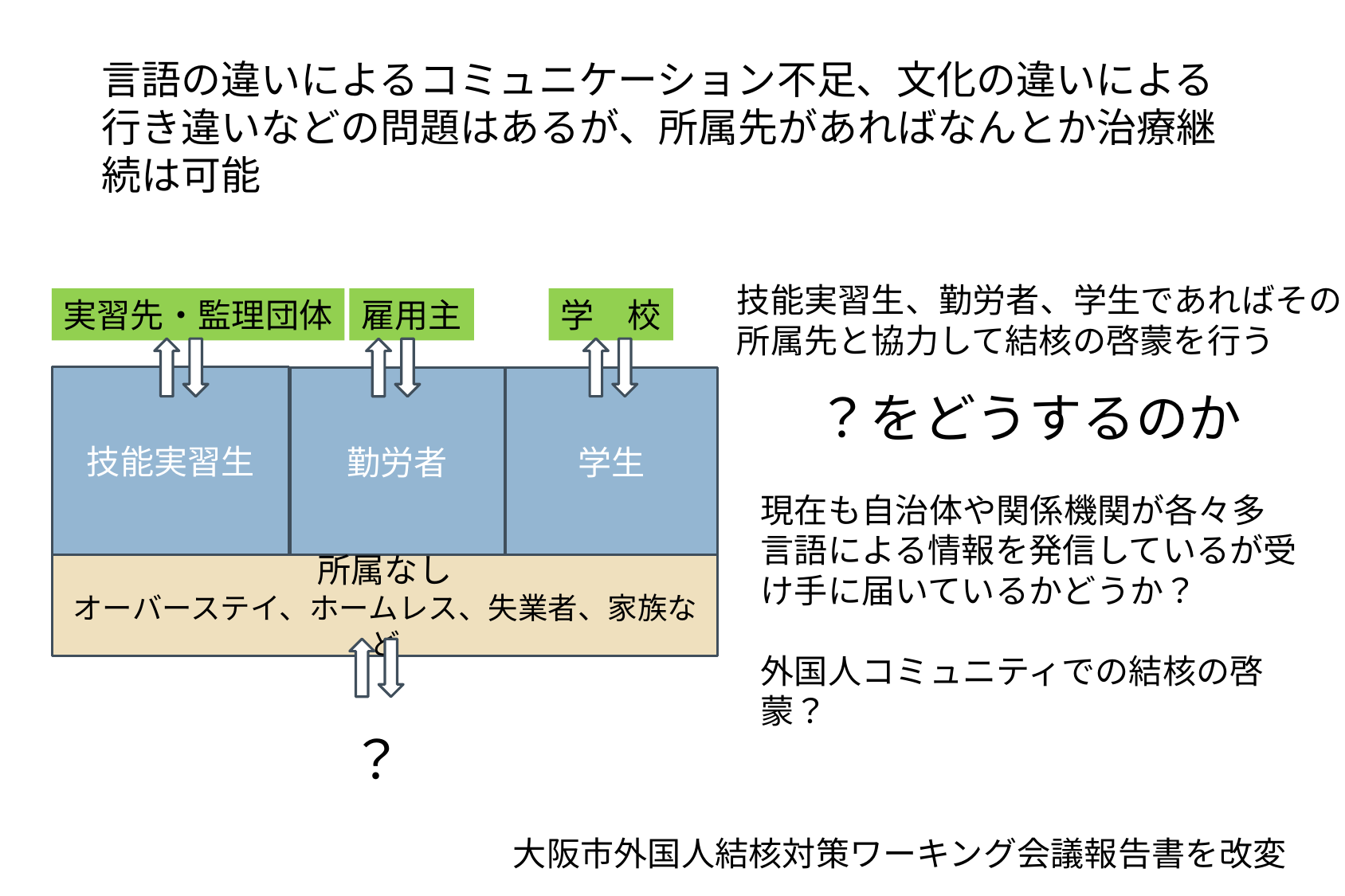

言語の違いによるコミュニケーション不足、文化の違いによる行き違いなどの問題はあるが、所属先があればなんとか治療継続は可能
技能実習生、勤労者、学生であればその
所属先と協力して結核の啓蒙を行う
実習先・監理団体
雇用主
学　校

技能実習生
学生
勤労者
？をどうするのか

現在も自治体や関係機関が各々多言語による情報を発信しているが受け手に届いているかどうか？

外国人コミュニティでの結核の啓蒙？

所属なし
オーバーステイ、ホームレス、失業者、家族など

？
大阪市外国人結核対策ワーキング会議報告書を改変